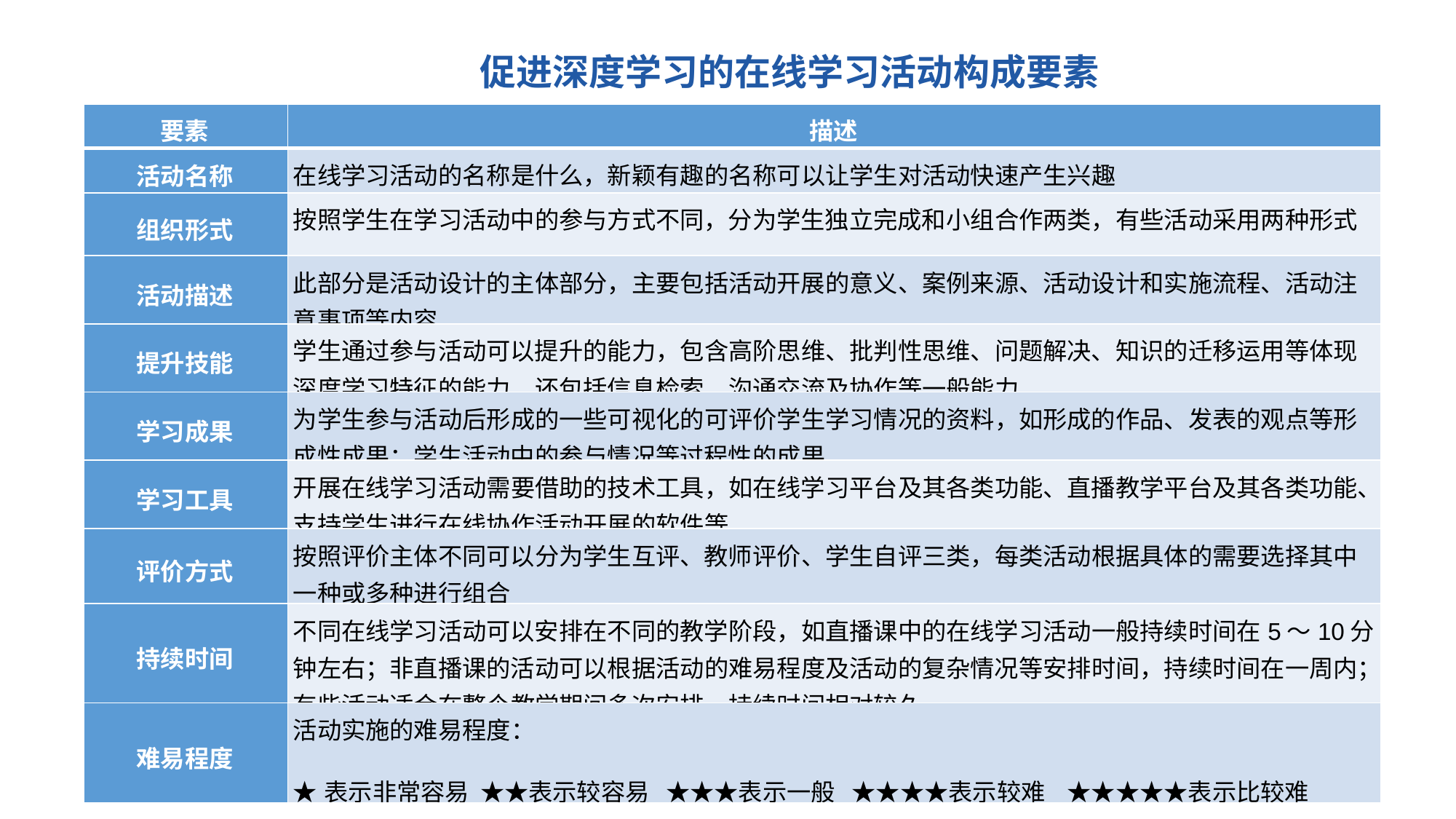

促进深度学习的在线学习活动构成要素
元素描述活动名称在线学习活动的名称，可以让学习者快速知道参与的活动组织形式该学习活动的参与方式是什么样的，以小组还是个人?是自主还是协作?活动描述在线学习活动的详细描述，要将活动的具体步骤详尽的表述出来，让学习者阅读完之后知道活动要怎样参与进来等提升技能该在线学习活动可以提升学习者哪些深度学习的特征等学习成果活动结束后，学习者需要给与的一些成果性的东西。学习工具学习者参与该活动的方式是什么?论坛?观看视频?评价方式活动结束后要怎样评价学习者的学习成效，采用什么评价标准?持续时间该在线学习活动要持续的时间是多久?难易程度该活动的实施可行性有多大?难易程度是怎样的?(非常容易较容易一般较难比较难
| 要素 | 描述 |
| --- | --- |
| 活动名称 | 在线学习活动的名称是什么，新颖有趣的名称可以让学生对活动快速产生兴趣 |
| 组织形式 | 按照学生在学习活动中的参与方式不同，分为学生独立完成和小组合作两类，有些活动采用两种形式 |
| 活动描述 | 此部分是活动设计的主体部分，主要包括活动开展的意义、案例来源、活动设计和实施流程、活动注意事项等内容 |
| 提升技能 | 学生通过参与活动可以提升的能力，包含高阶思维、批判性思维、问题解决、知识的迁移运用等体现深度学习特征的能力，还包括信息检索、沟通交流及协作等一般能力 |
| 学习成果 | 为学生参与活动后形成的一些可视化的可评价学生学习情况的资料，如形成的作品、发表的观点等形成性成果；学生活动中的参与情况等过程性的成果 |
| 学习工具 | 开展在线学习活动需要借助的技术工具，如在线学习平台及其各类功能、直播教学平台及其各类功能、支持学生进行在线协作活动开展的软件等 |
| 评价方式 | 按照评价主体不同可以分为学生互评、教师评价、学生自评三类，每类活动根据具体的需要选择其中一种或多种进行组合 |
| 持续时间 | 不同在线学习活动可以安排在不同的教学阶段，如直播课中的在线学习活动一般持续时间在5～10分钟左右；非直播课的活动可以根据活动的难易程度及活动的复杂情况等安排时间，持续时间在一周内；有些活动适合在整个教学期间多次安排，持续时间相对较久 |
| 难易程度 | 活动实施的难易程度： ★表示非常容易 ★★表示较容易 ★★★表示一般 ★★★★表示较难 ★★★★★表示比较难 |